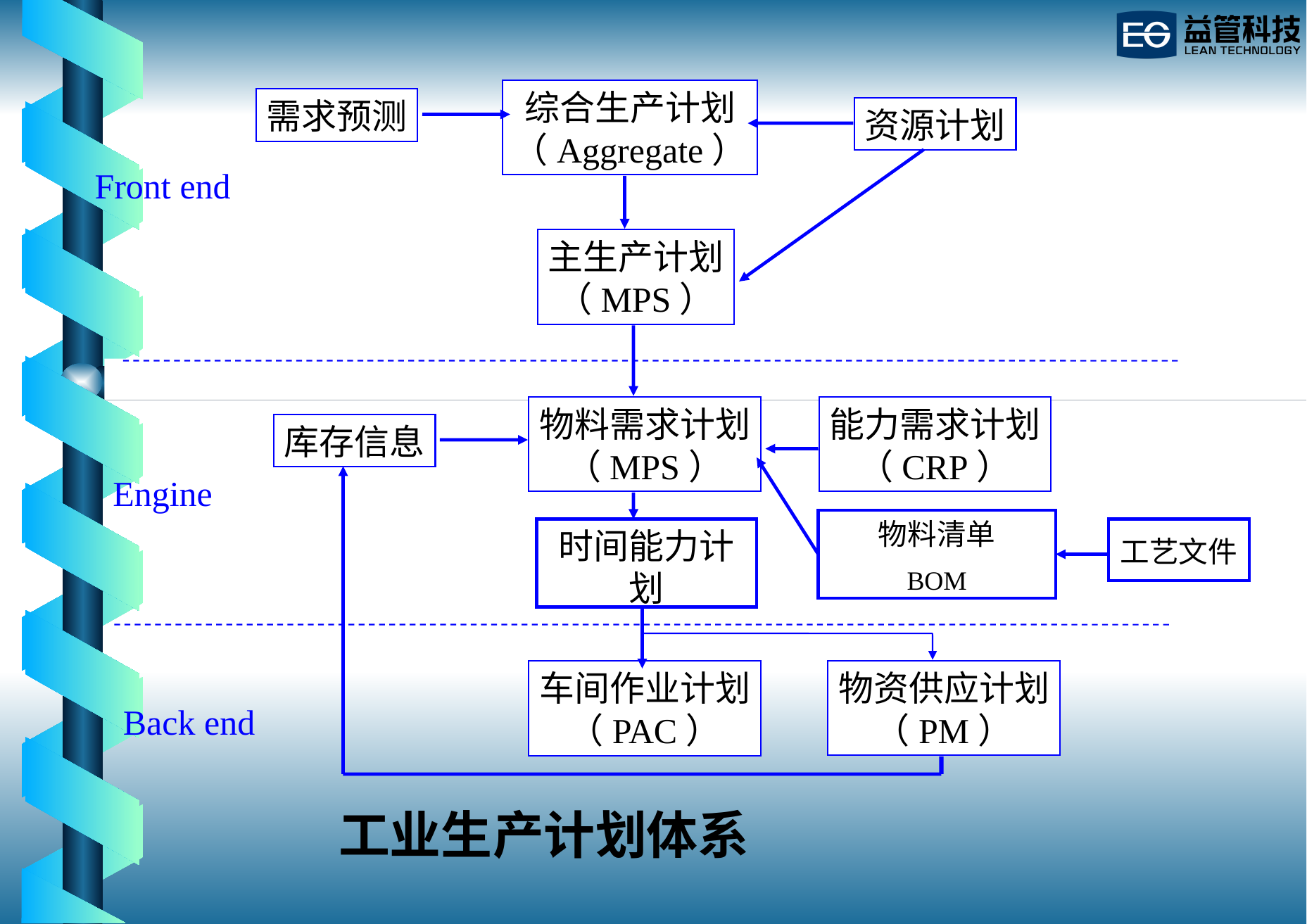

综合生产计划
（Aggregate）
需求预测
资源计划

Front end

主生产计划
（MPS）

物料需求计划
（MPS）
能力需求计划
（CRP）
库存信息

Engine

物料清单
BOM

时间能力计划

工艺文件

物资供应计划
（PM）
车间作业计划
（PAC）
Back end

# 工业生产计划体系